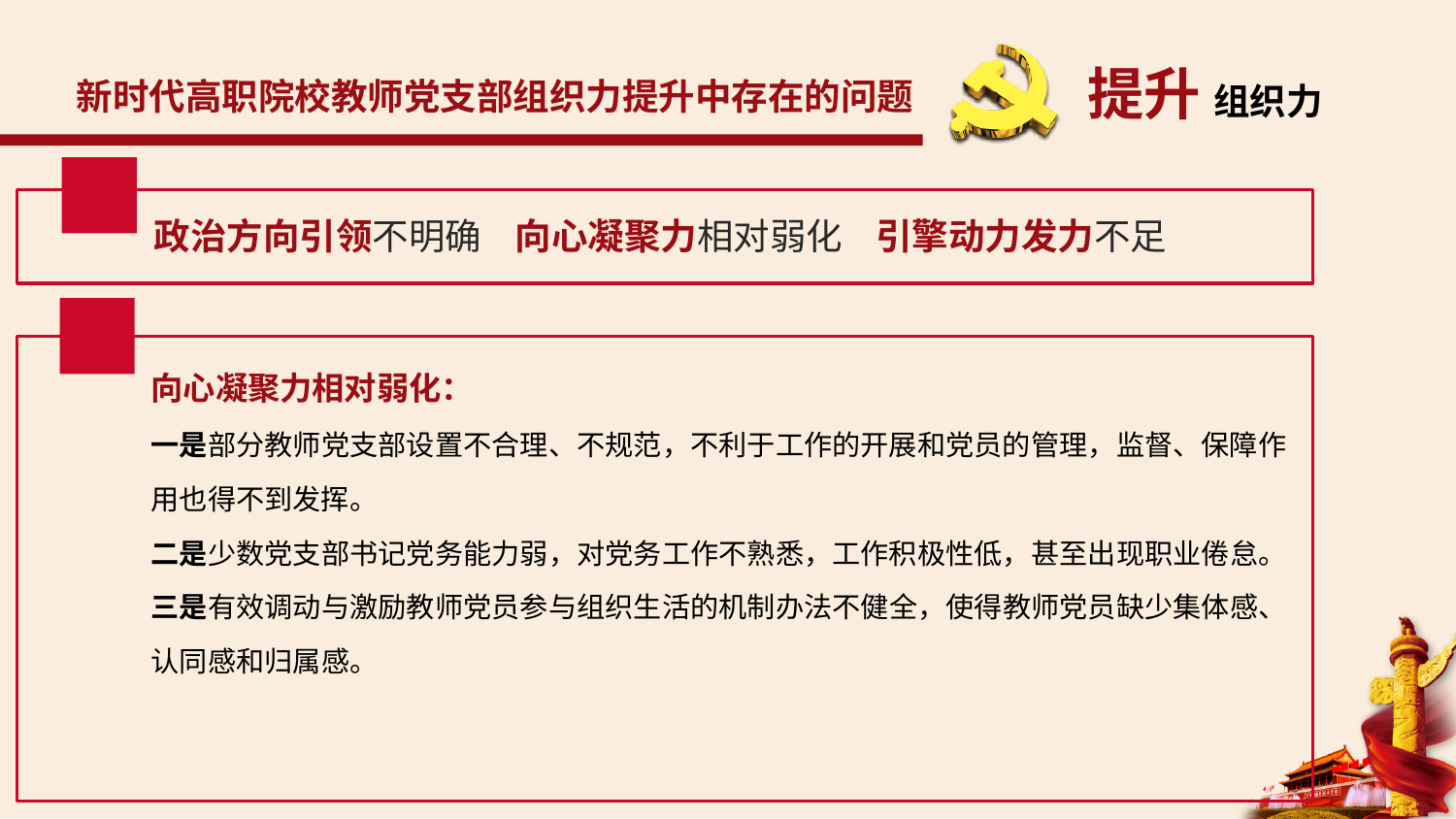

新时代高职院校教师党支部组织力提升中存在的问题

政治方向引领不明确    向心凝聚力相对弱化    引擎动力发力不足

向心凝聚力相对弱化：
一是部分教师党支部设置不合理、不规范，不利于工作的开展和党员的管理，监督、保障作用也得不到发挥。
二是少数党支部书记党务能力弱，对党务工作不熟悉，工作积极性低，甚至出现职业倦怠。
三是有效调动与激励教师党员参与组织生活的机制办法不健全，使得教师党员缺少集体感、认同感和归属感。